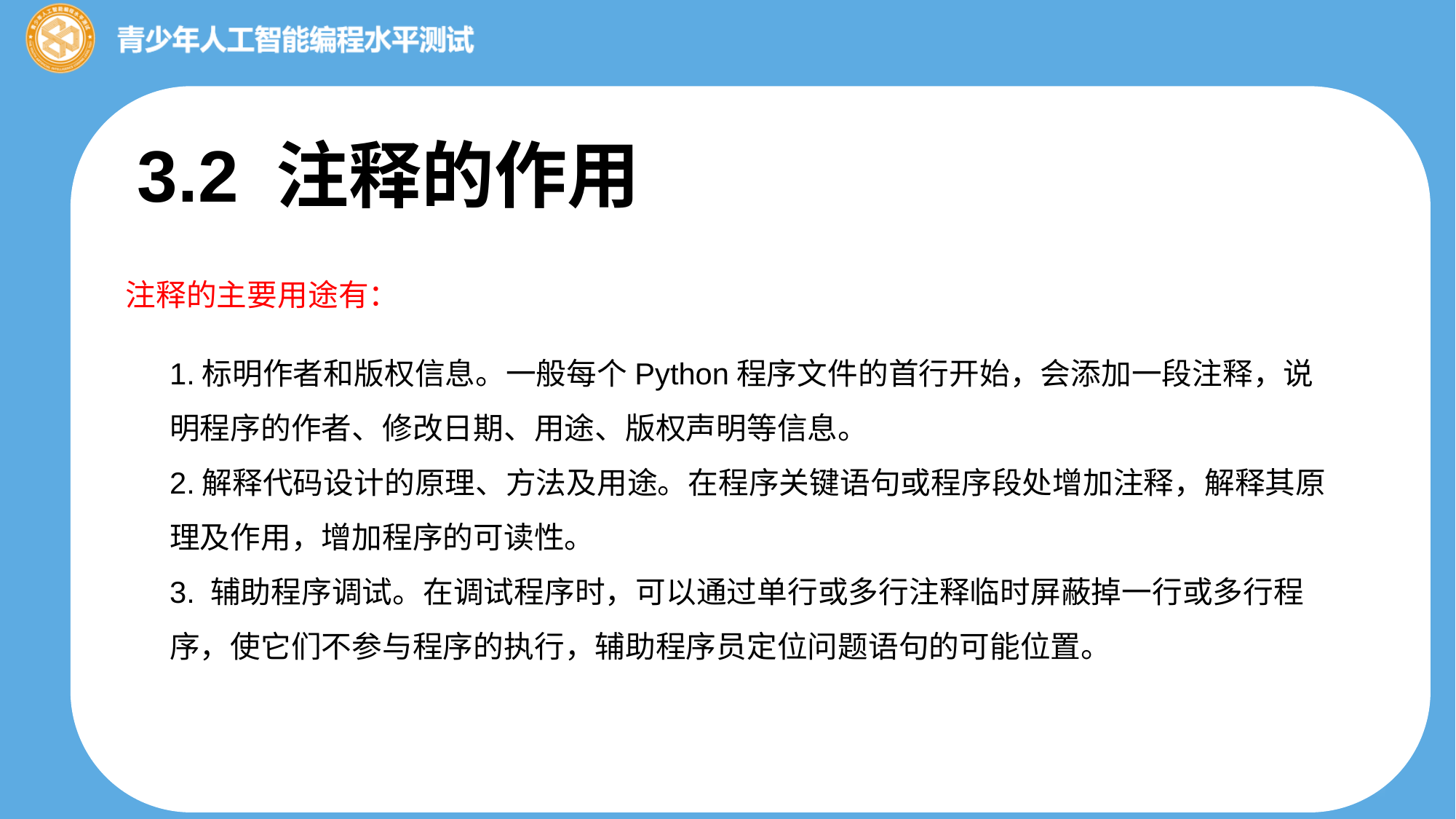

3.2 注释的作用
注释的主要用途有：
1.标明作者和版权信息。一般每个Python程序文件的首行开始，会添加一段注释，说明程序的作者、修改日期、用途、版权声明等信息。
2.解释代码设计的原理、方法及用途。在程序关键语句或程序段处增加注释，解释其原理及作用，增加程序的可读性。
3. 辅助程序调试。在调试程序时，可以通过单行或多行注释临时屏蔽掉一行或多行程序，使它们不参与程序的执行，辅助程序员定位问题语句的可能位置。